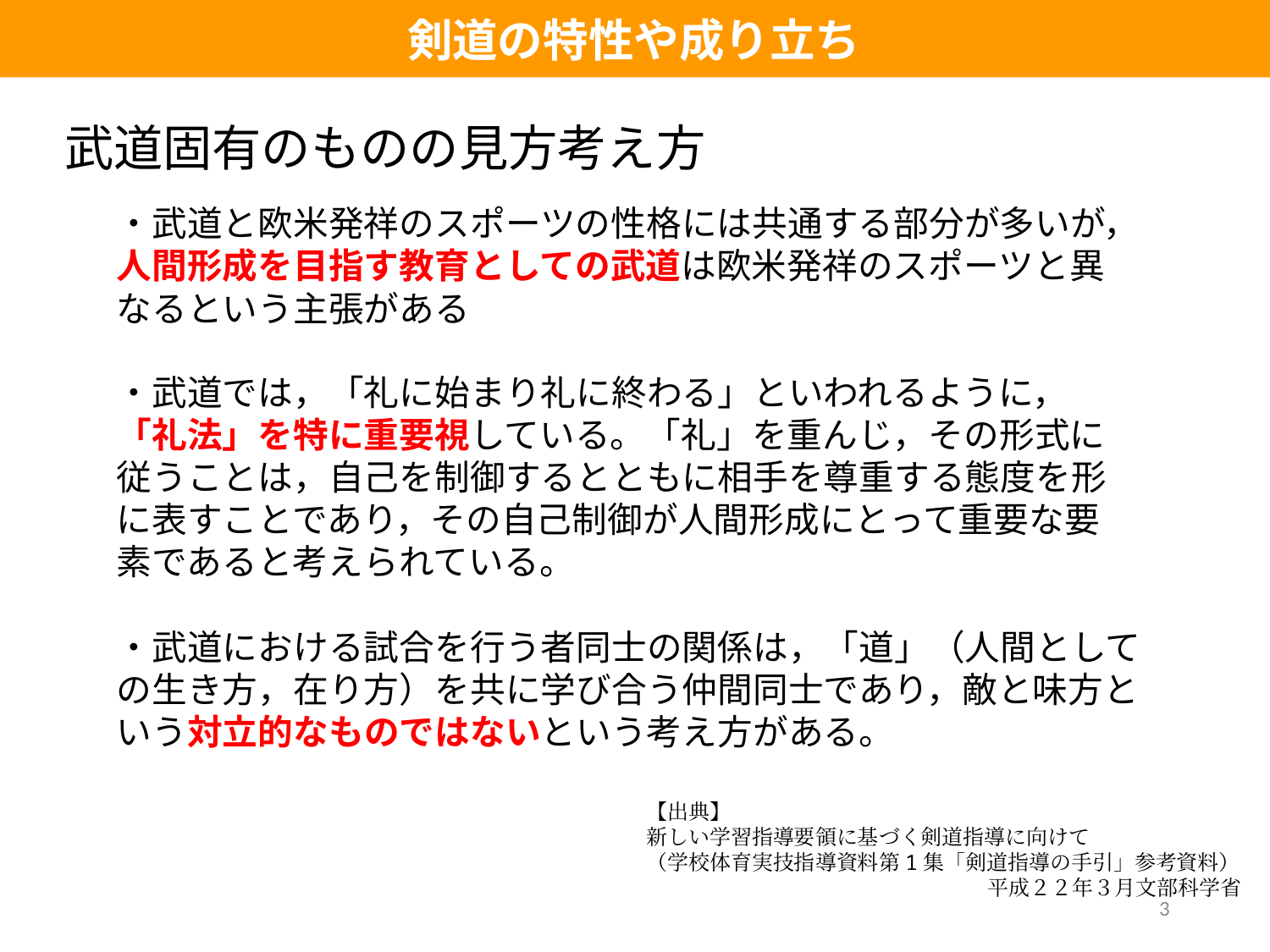

剣道の特性や成り立ち
武道固有のものの見方考え方
・武道と欧米発祥のスポーツの性格には共通する部分が多いが，人間形成を目指す教育としての武道は欧米発祥のスポーツと異なるという主張がある
・武道では，「礼に始まり礼に終わる」といわれるように，「礼法」を特に重要視している。「礼」を重んじ，その形式に従うことは，自己を制御するとともに相手を尊重する態度を形に表すことであり，その自己制御が人間形成にとって重要な要素であると考えられている。
・武道における試合を行う者同士の関係は，「道」（人間としての生き方，在り方）を共に学び合う仲間同士であり，敵と味方という対立的なものではないという考え方がある。
【出典】
新しい学習指導要領に基づく剣道指導に向けて
（学校体育実技指導資料第1集「剣道指導の手引」参考資料）
平成２２年３月文部科学省
3